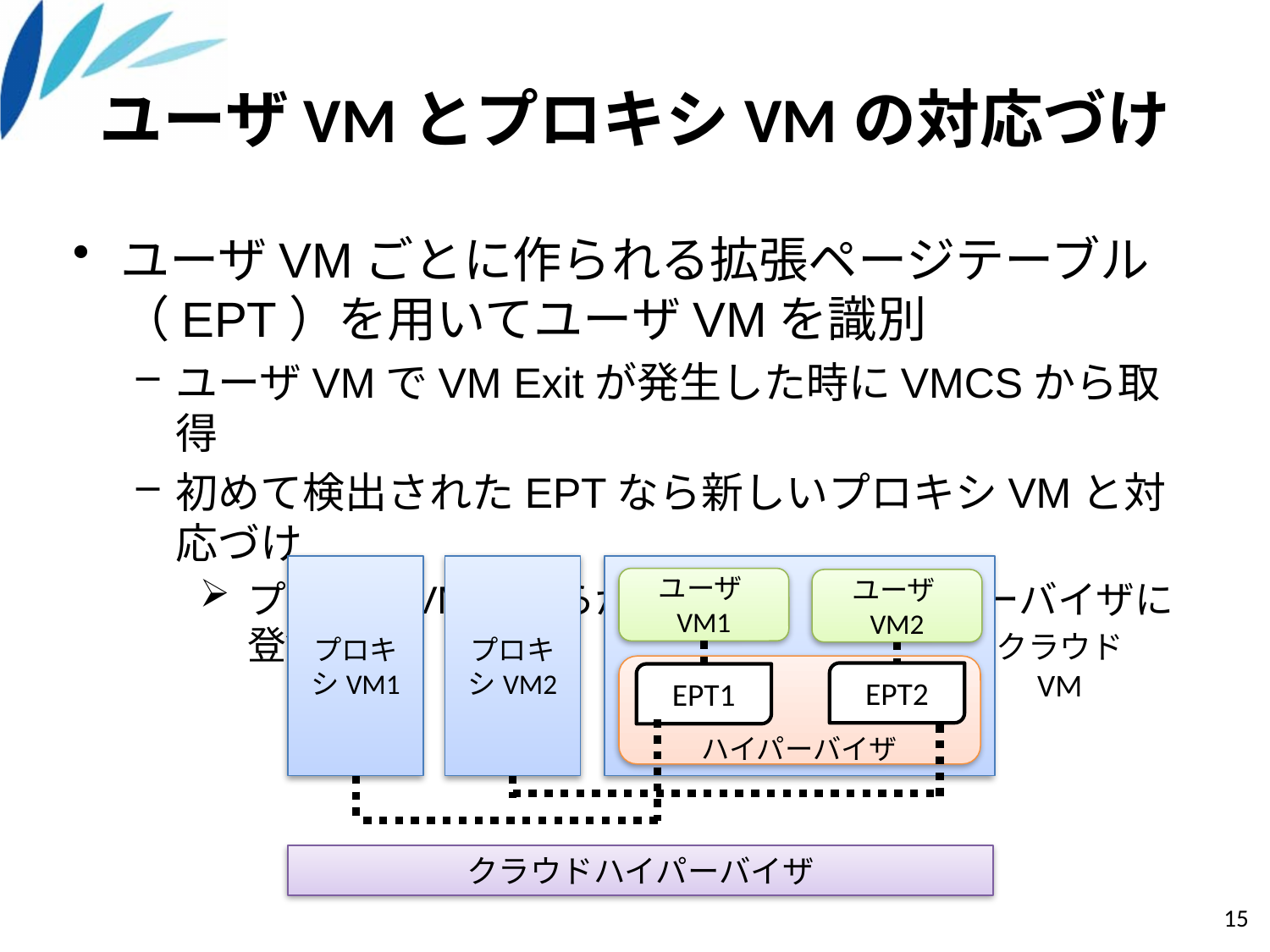

# ユーザVMとプロキシVMの対応づけ
ユーザVMごとに作られる拡張ページテーブル（EPT）を用いてユーザVMを識別
ユーザVMでVM Exitが発生した時にVMCSから取得
初めて検出されたEPTなら新しいプロキシVMと対応づけ
プロキシVMはあらかじめクラウドハイパーバイザに登録

プロキシVM1
プロキシVM2

ユーザVM1
ユーザVM2

ハイパーバイザ
EPT2
EPT1
クラウドハイパーバイザ
クラウド
VM
15